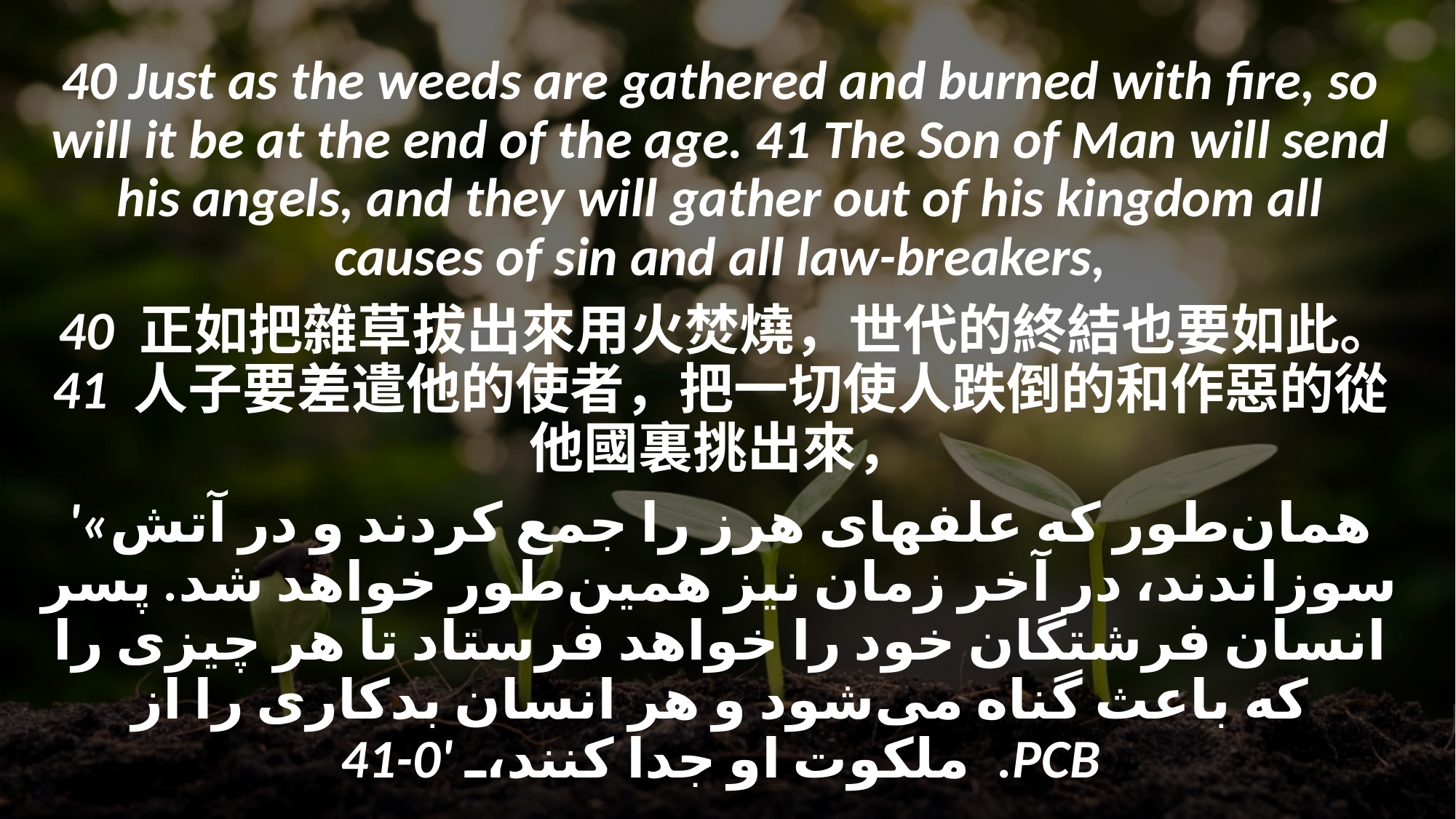

40 Just as the weeds are gathered and burned with fire, so will it be at the end of the age. 41 The Son of Man will send his angels, and they will gather out of his kingdom all causes of sin and all law-breakers,
 40 正如把雜草拔出來用火焚燒，世代的終結也要如此。 41 人子要差遣他的使者，把一切使人跌倒的和作惡的從他國裏挑出來，
'«همان‌طور که علفهای هرز را جمع کردند و در آتش سوزاندند، در آخر زمان نیز همین‌طور خواهد شد. پسر انسان فرشتگان خود را خواهد فرستاد تا هر چیزی را که باعث گناه می‌شود و هر انسان بدکاری را از ملکوت او جدا کنند، '0-41.PCB